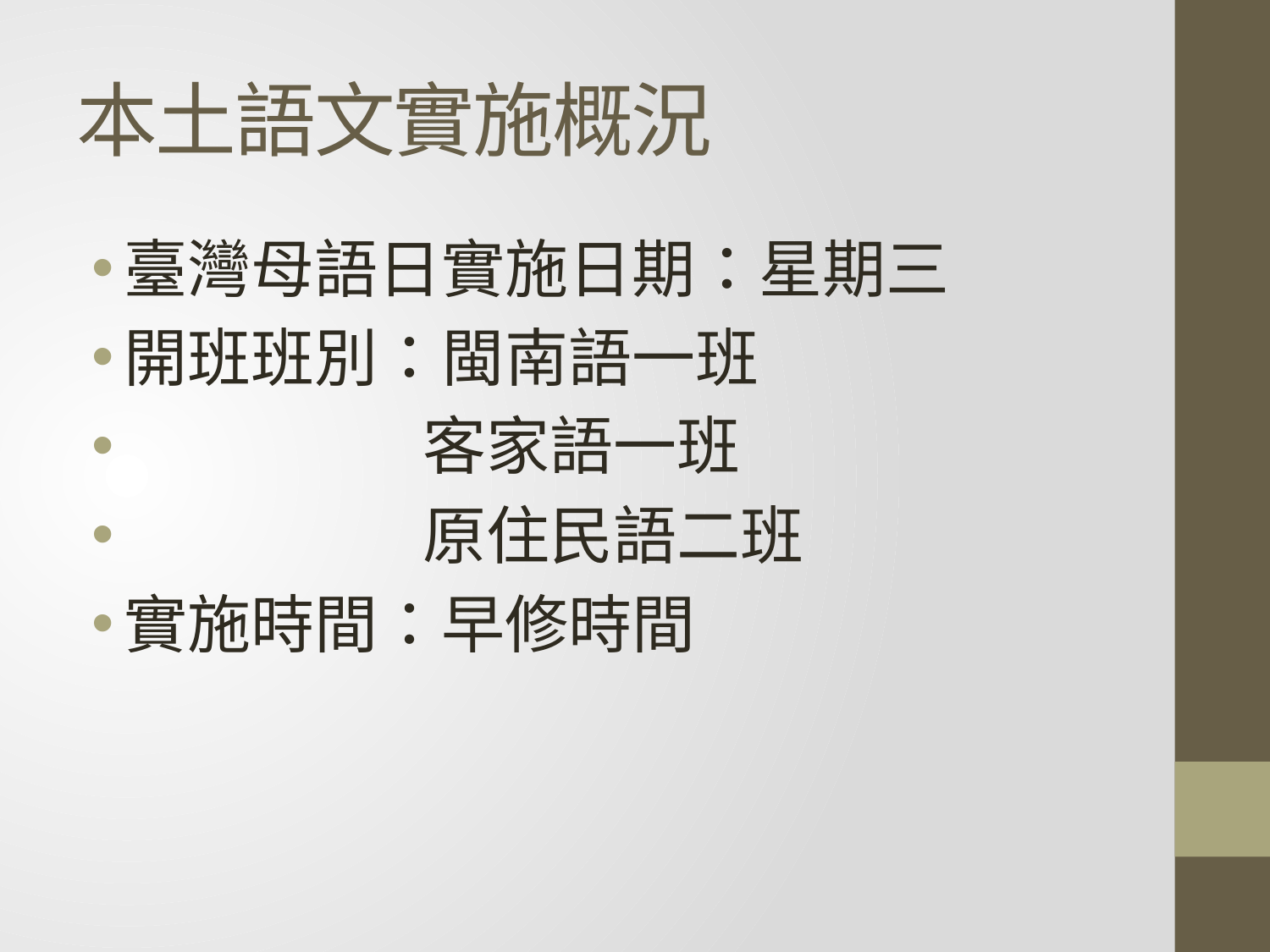

# 本土語文實施概況
臺灣母語日實施日期：星期三
開班班別：閩南語一班
                    客家語一班
                    原住民語二班
實施時間：早修時間